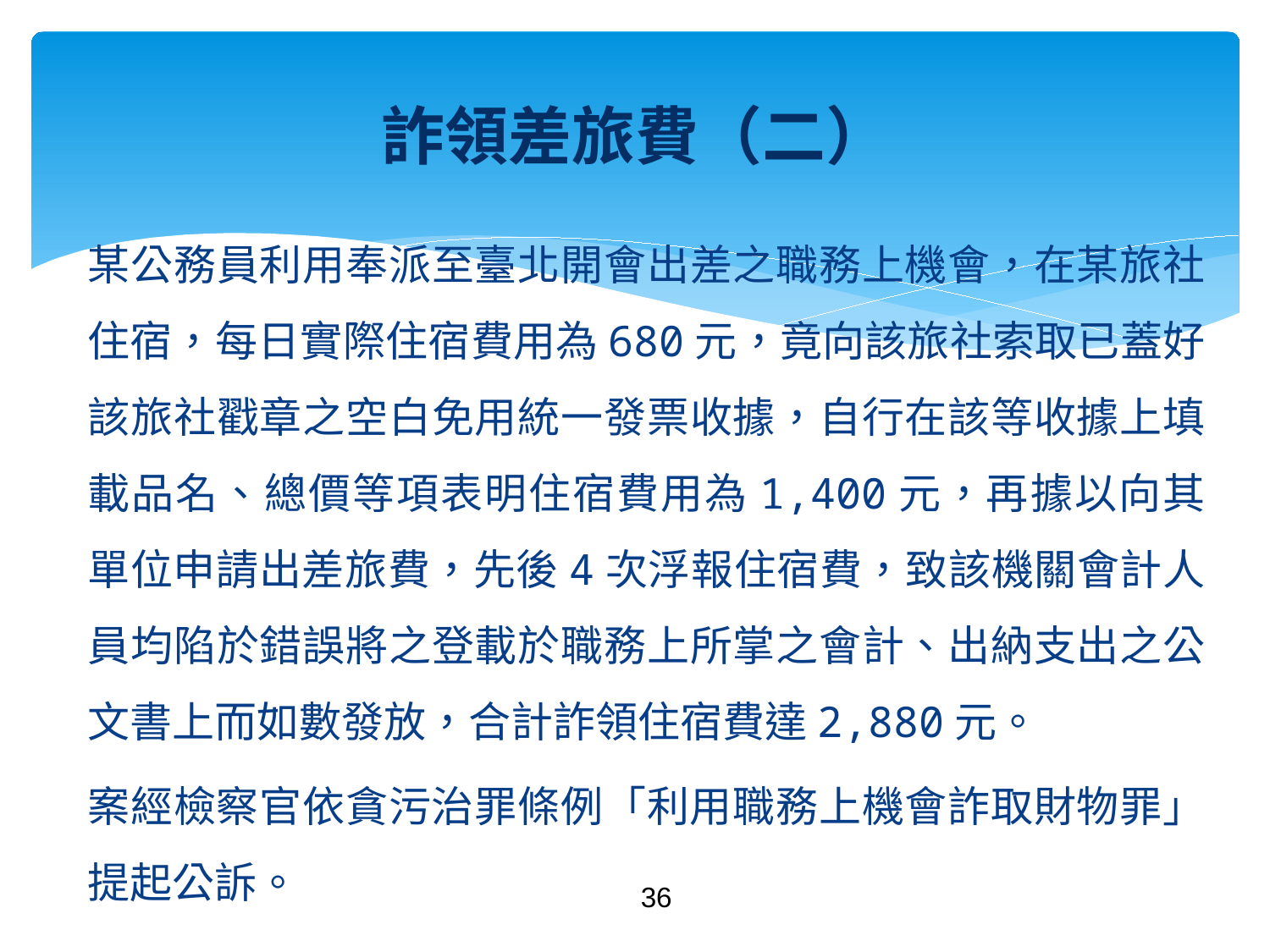

# 詐領差旅費（二）
某公務員利用奉派至臺北開會出差之職務上機會，在某旅社住宿，每日實際住宿費用為680元，竟向該旅社索取已蓋好該旅社戳章之空白免用統一發票收據，自行在該等收據上填載品名、總價等項表明住宿費用為1,400元，再據以向其單位申請出差旅費，先後4次浮報住宿費，致該機關會計人員均陷於錯誤將之登載於職務上所掌之會計、出納支出之公文書上而如數發放，合計詐領住宿費達2,880元。
案經檢察官依貪污治罪條例「利用職務上機會詐取財物罪」提起公訴。
36